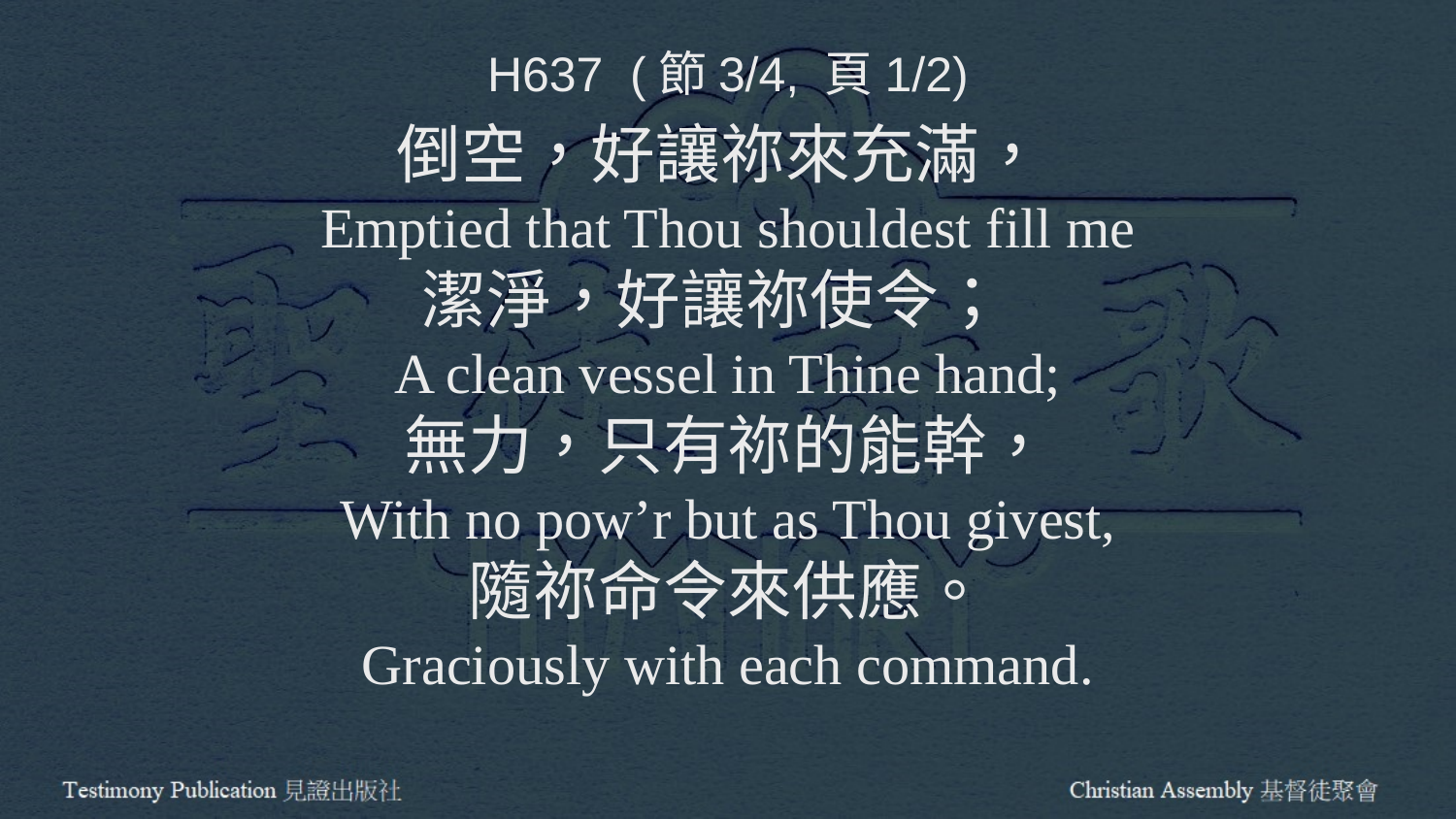

H637  (節3/4, 頁1/2)
倒空，好讓祢來充滿，
Emptied that Thou shouldest fill me
潔淨，好讓祢使令；
A clean vessel in Thine hand;
無力，只有祢的能幹，
With no pow’r but as Thou givest,
隨祢命令來供應。
Graciously with each command.